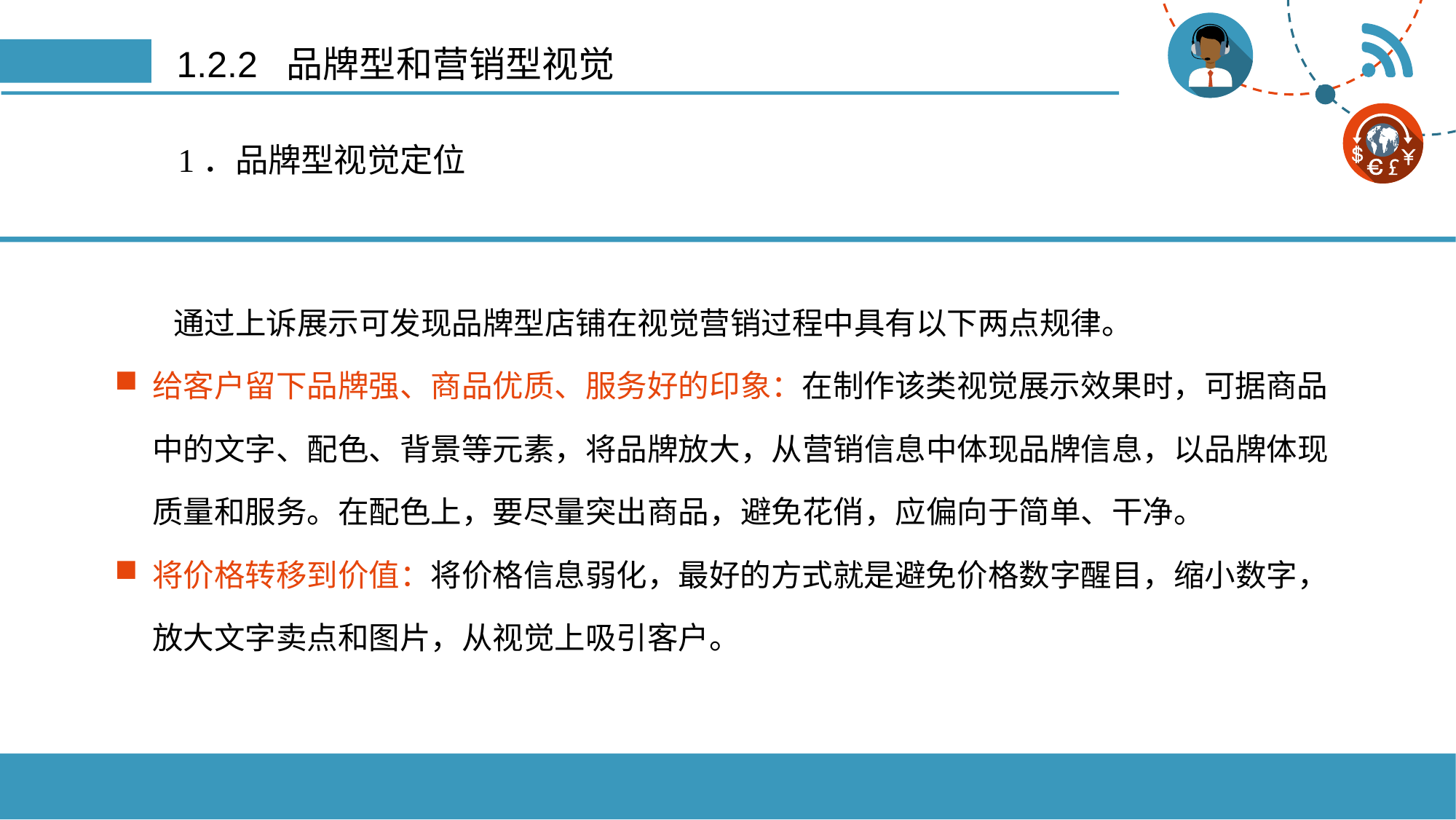

# 1.2.2  品牌型和营销型视觉
1．品牌型视觉定位

通过上诉展示可发现品牌型店铺在视觉营销过程中具有以下两点规律。
给客户留下品牌强、商品优质、服务好的印象：在制作该类视觉展示效果时，可据商品中的文字、配色、背景等元素，将品牌放大，从营销信息中体现品牌信息，以品牌体现质量和服务。在配色上，要尽量突出商品，避免花俏，应偏向于简单、干净。
将价格转移到价值：将价格信息弱化，最好的方式就是避免价格数字醒目，缩小数字，放大文字卖点和图片，从视觉上吸引客户。